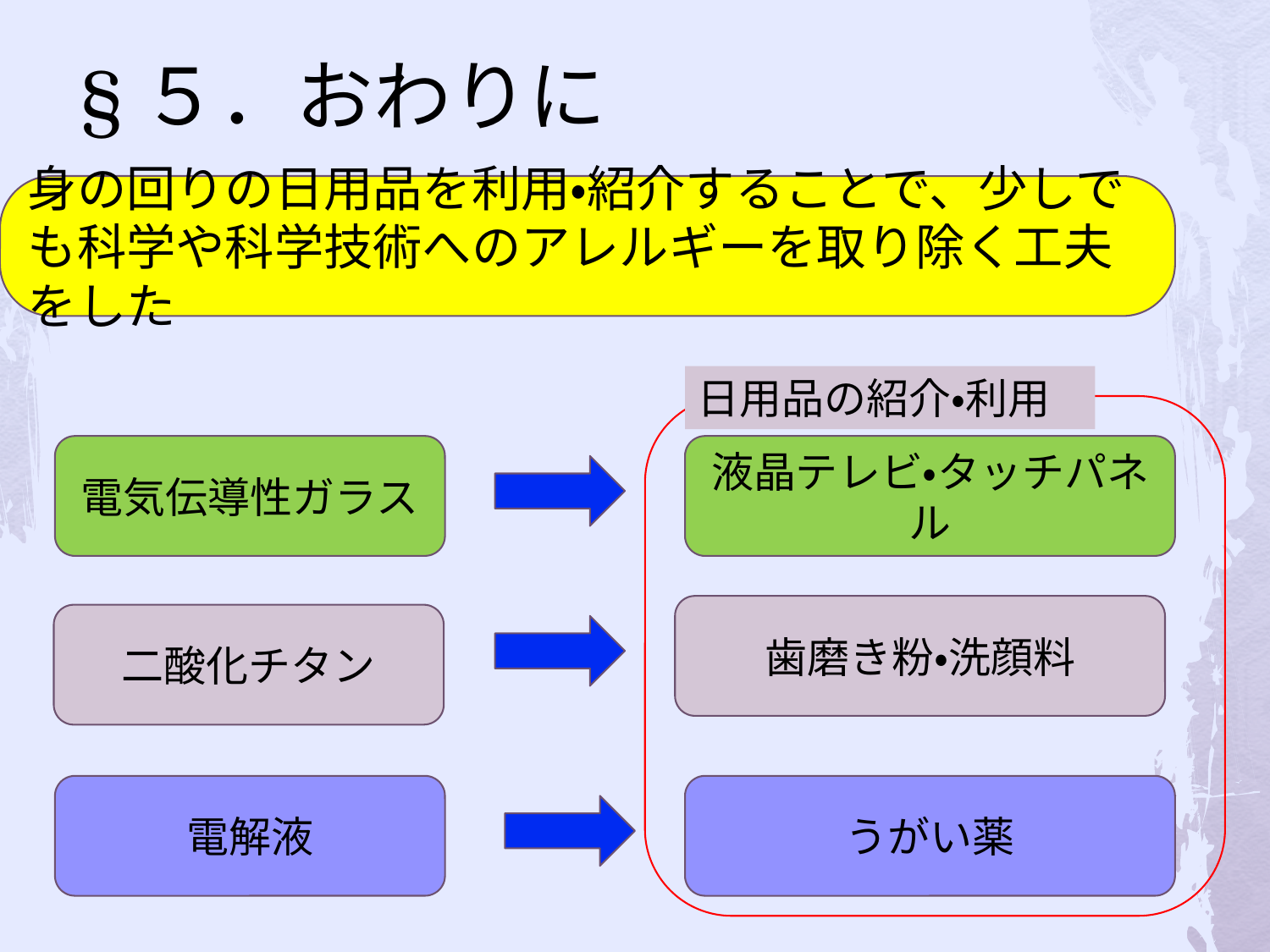

# §５．おわりに
身の回りの日用品を利用・紹介することで、少しでも科学や科学技術へのアレルギーを取り除く工夫をした
日用品の紹介・利用

電気伝導性ガラス
液晶テレビ・タッチパネル

歯磨き粉・洗顔料
二酸化チタン

電解液
うがい薬